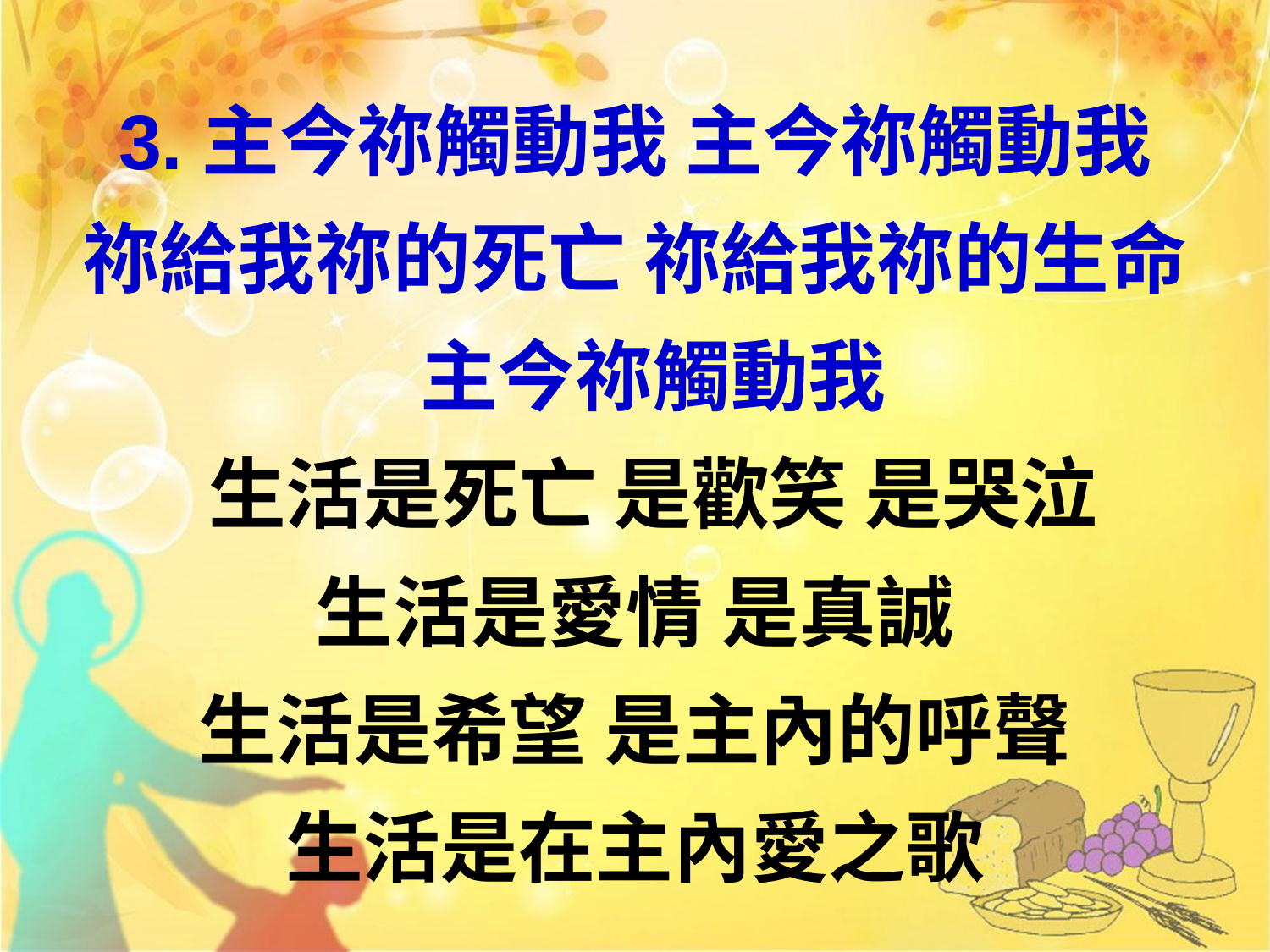

3.主今祢觸動我 主今祢觸動我
祢給我祢的死亡 祢給我祢的生命
 主今祢觸動我
 生活是死亡 是歡笑 是哭泣
生活是愛情 是真誠
生活是希望 是主內的呼聲
生活是在主內愛之歌